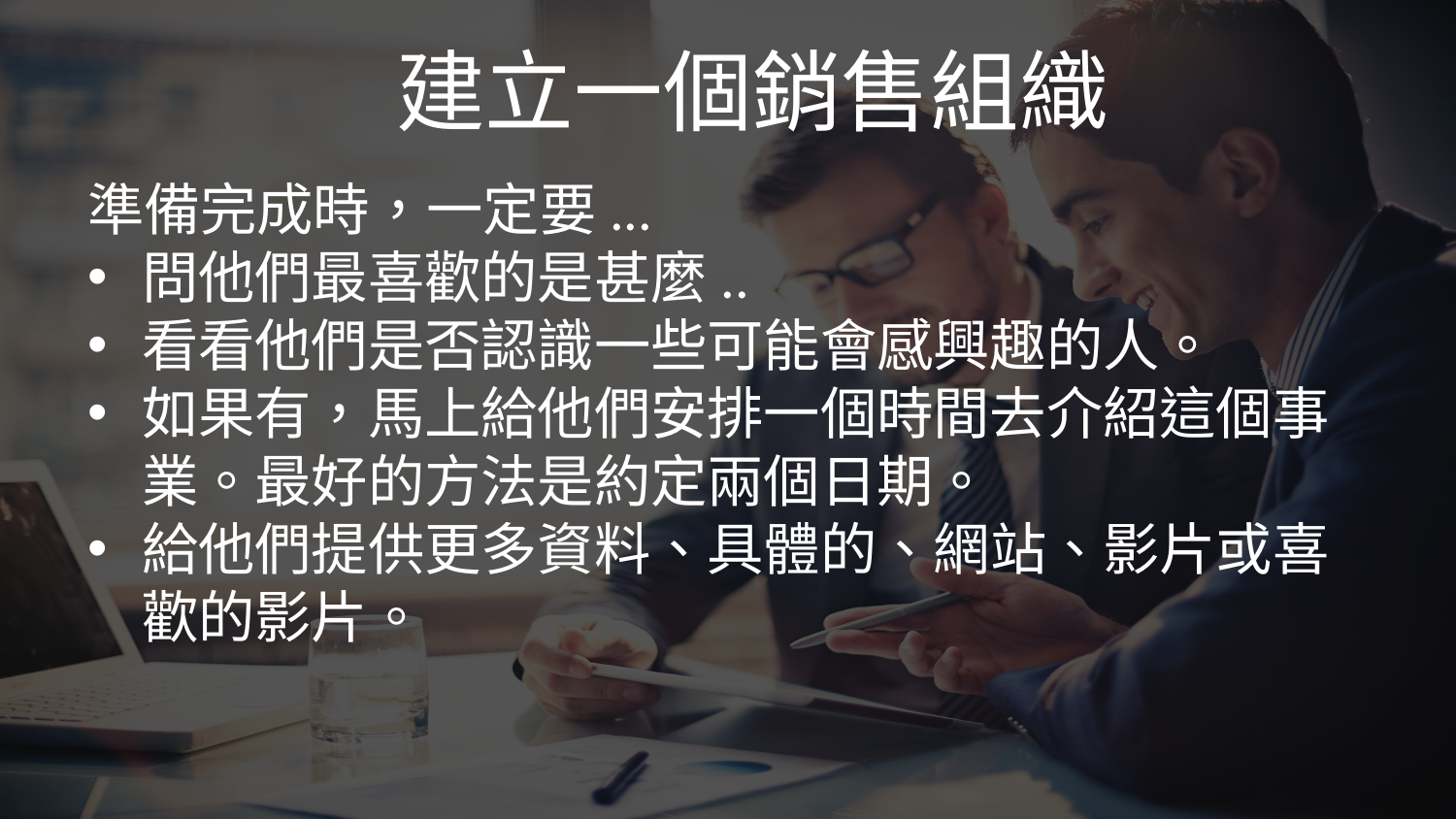

建立一個銷售組織
準備完成時，一定要...
問他們最喜歡的是甚麼..
看看他們是否認識一些可能會感興趣的人。
如果有，馬上給他們安排一個時間去介紹這個事業。最好的方法是約定兩個日期。
給他們提供更多資料、具體的、網站、影片或喜歡的影片。